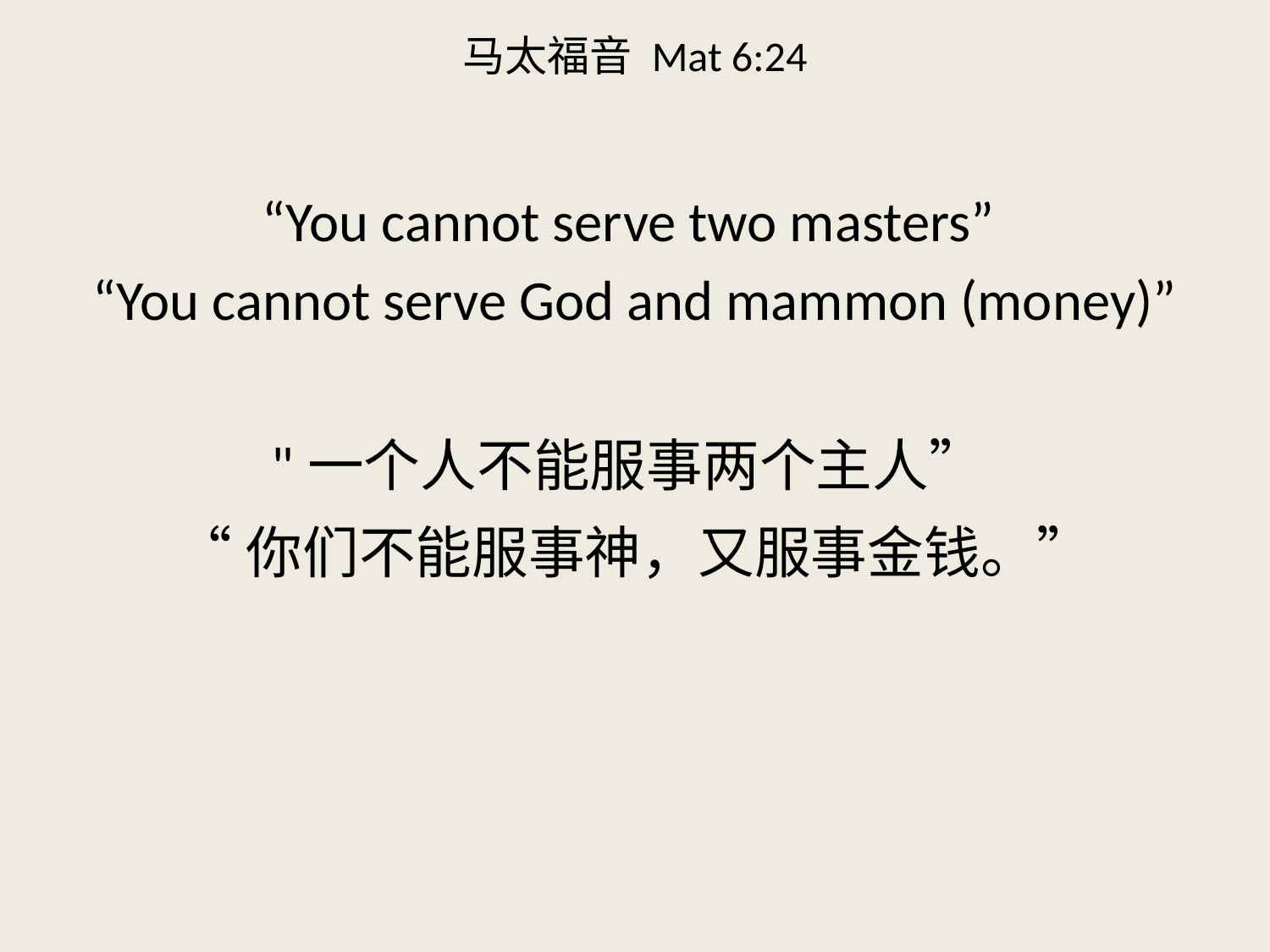

# 马太福音 Mat 6:24

“You cannot serve two masters”
“You cannot serve God and mammon (money)”

"一个人不能服事两个主人”
“你们不能服事神，又服事金钱。”